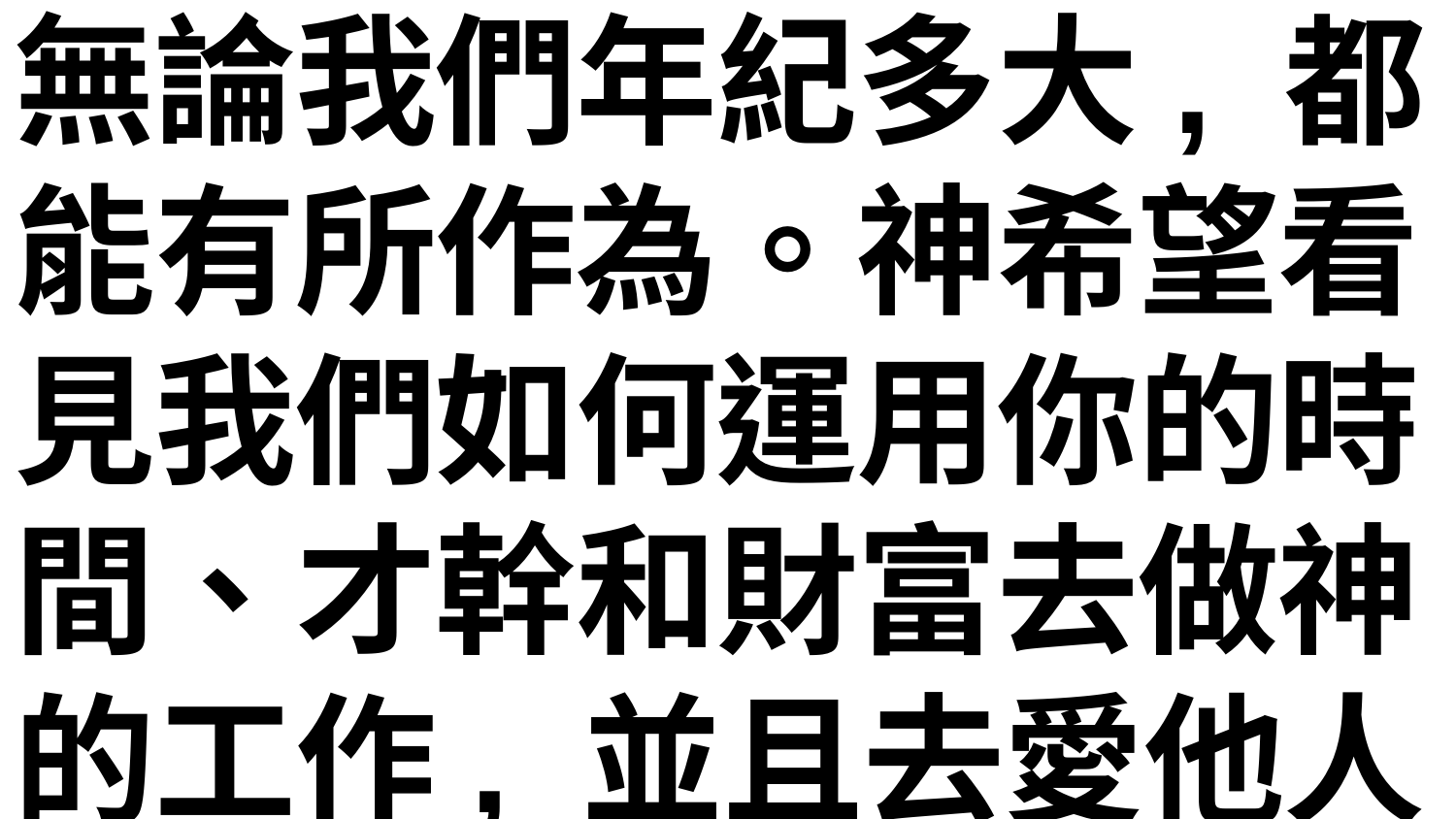

無論我們年紀多大, 都能有所作為。神希望看見我們如何運用你的時間、才幹和財富去做神的工作, 並且去愛他人。